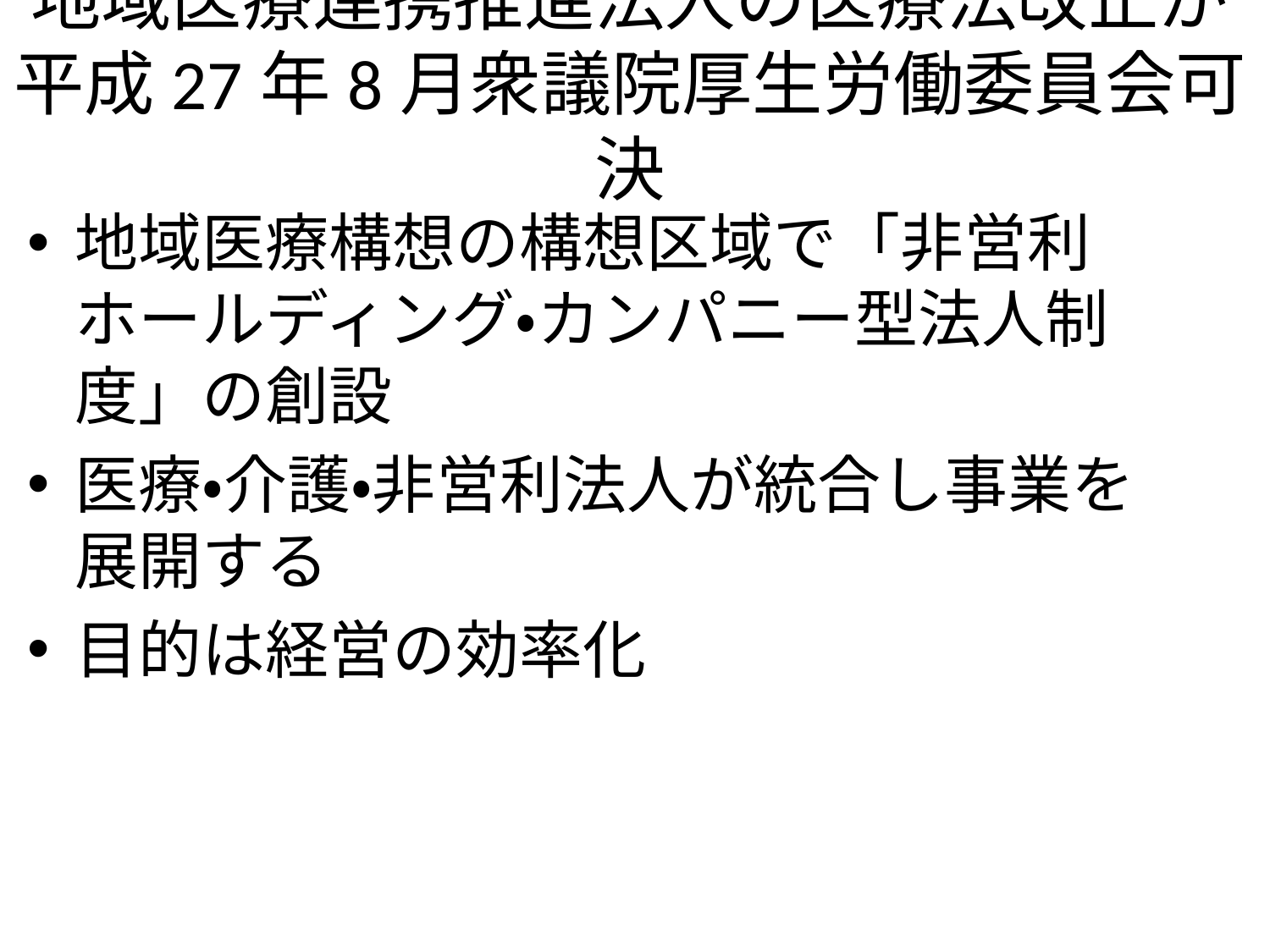

# 地域医療連携推進法人の医療法改正が平成27年8月衆議院厚生労働委員会可決
地域医療構想の構想区域で「非営利ホールディング・カンパニー型法人制度」の創設
医療・介護・非営利法人が統合し事業を展開する
目的は経営の効率化